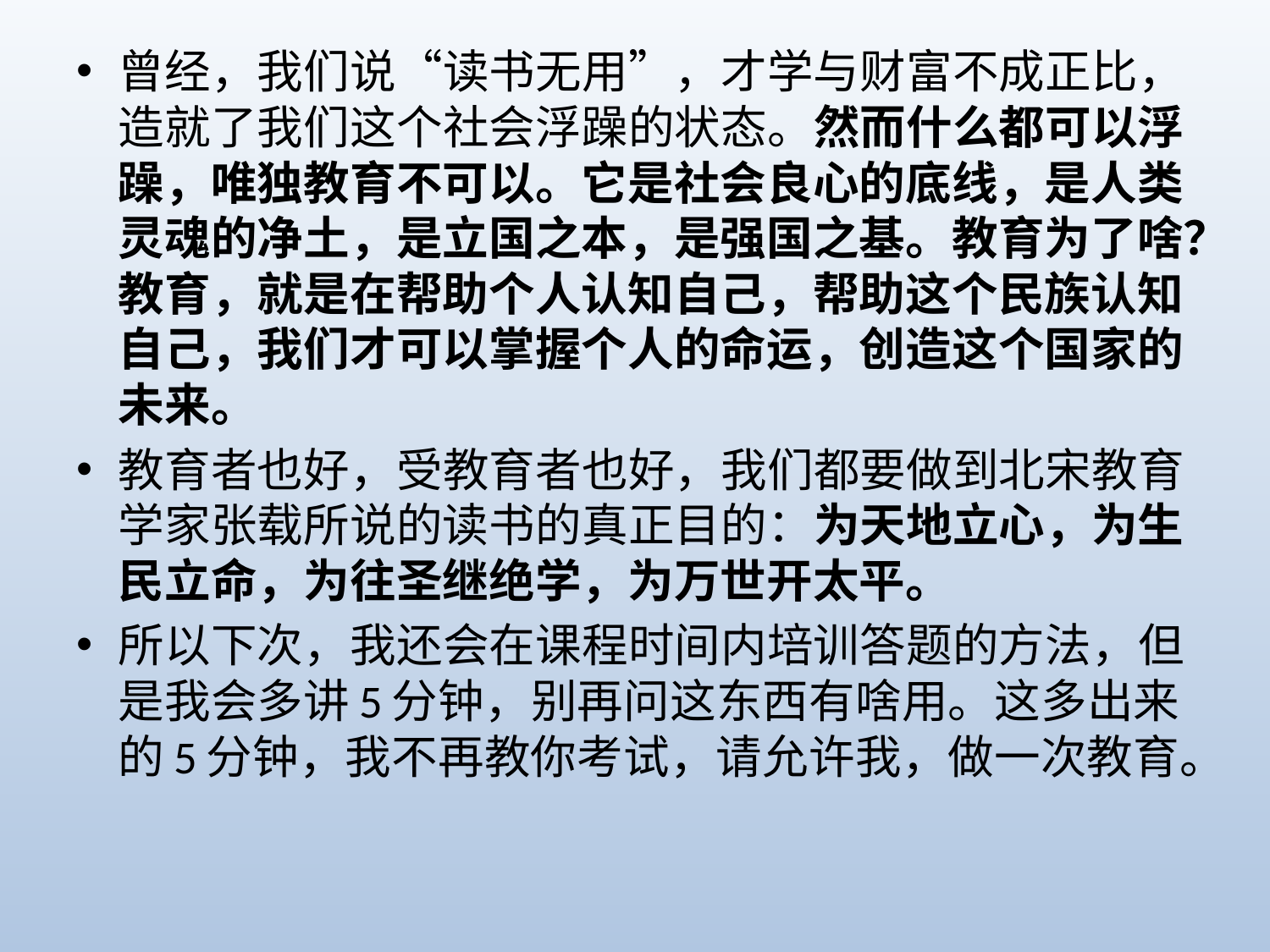

曾经，我们说“读书无用”，才学与财富不成正比，造就了我们这个社会浮躁的状态。然而什么都可以浮躁，唯独教育不可以。它是社会良心的底线，是人类灵魂的净土，是立国之本，是强国之基。教育为了啥？教育，就是在帮助个人认知自己，帮助这个民族认知自己，我们才可以掌握个人的命运，创造这个国家的未来。
教育者也好，受教育者也好，我们都要做到北宋教育学家张载所说的读书的真正目的：为天地立心，为生民立命，为往圣继绝学，为万世开太平。
所以下次，我还会在课程时间内培训答题的方法，但是我会多讲5分钟，别再问这东西有啥用。这多出来的5分钟，我不再教你考试，请允许我，做一次教育。